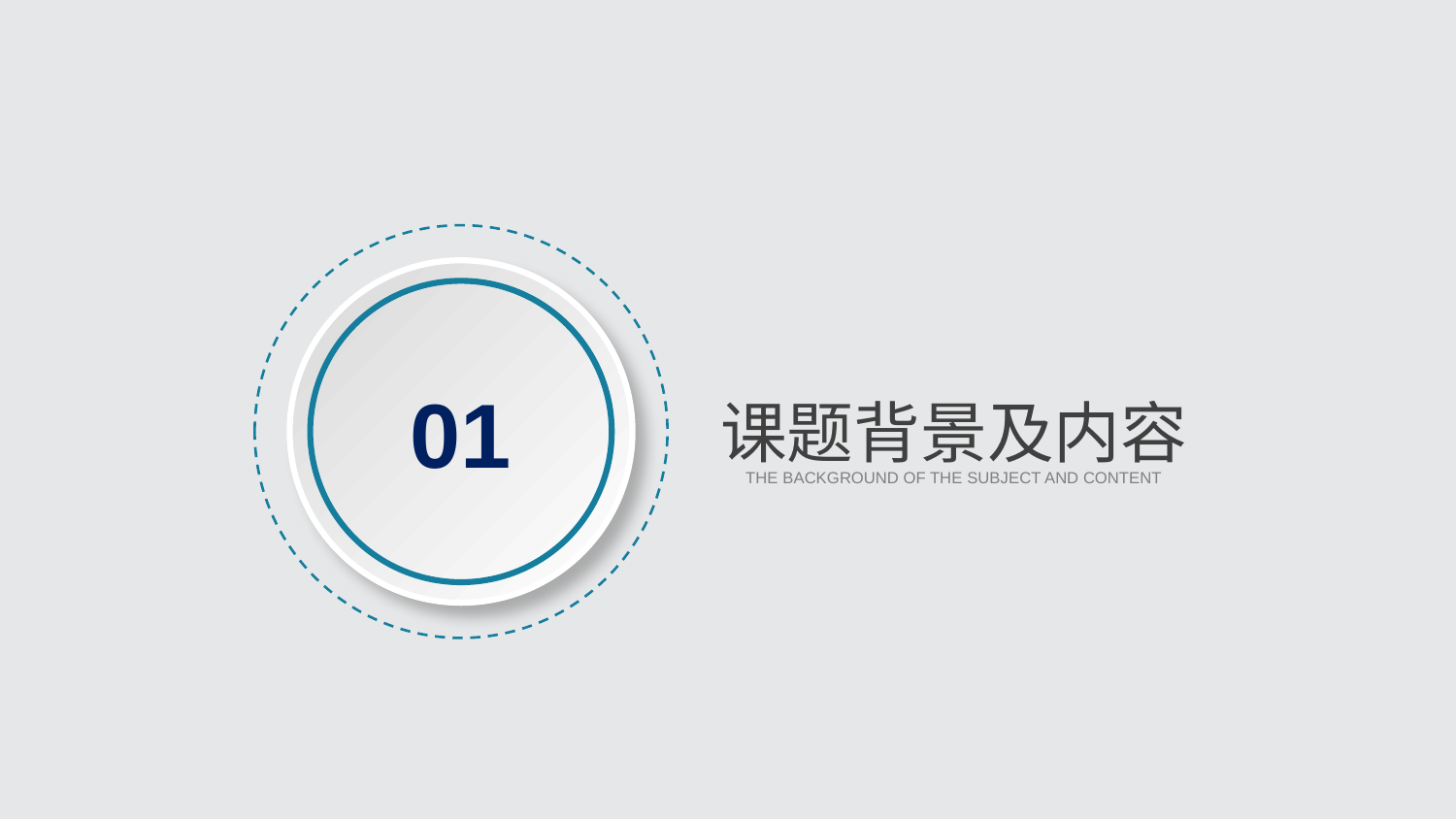

01

课题背景及内容
THE BACKGROUND OF THE SUBJECT AND CONTENT